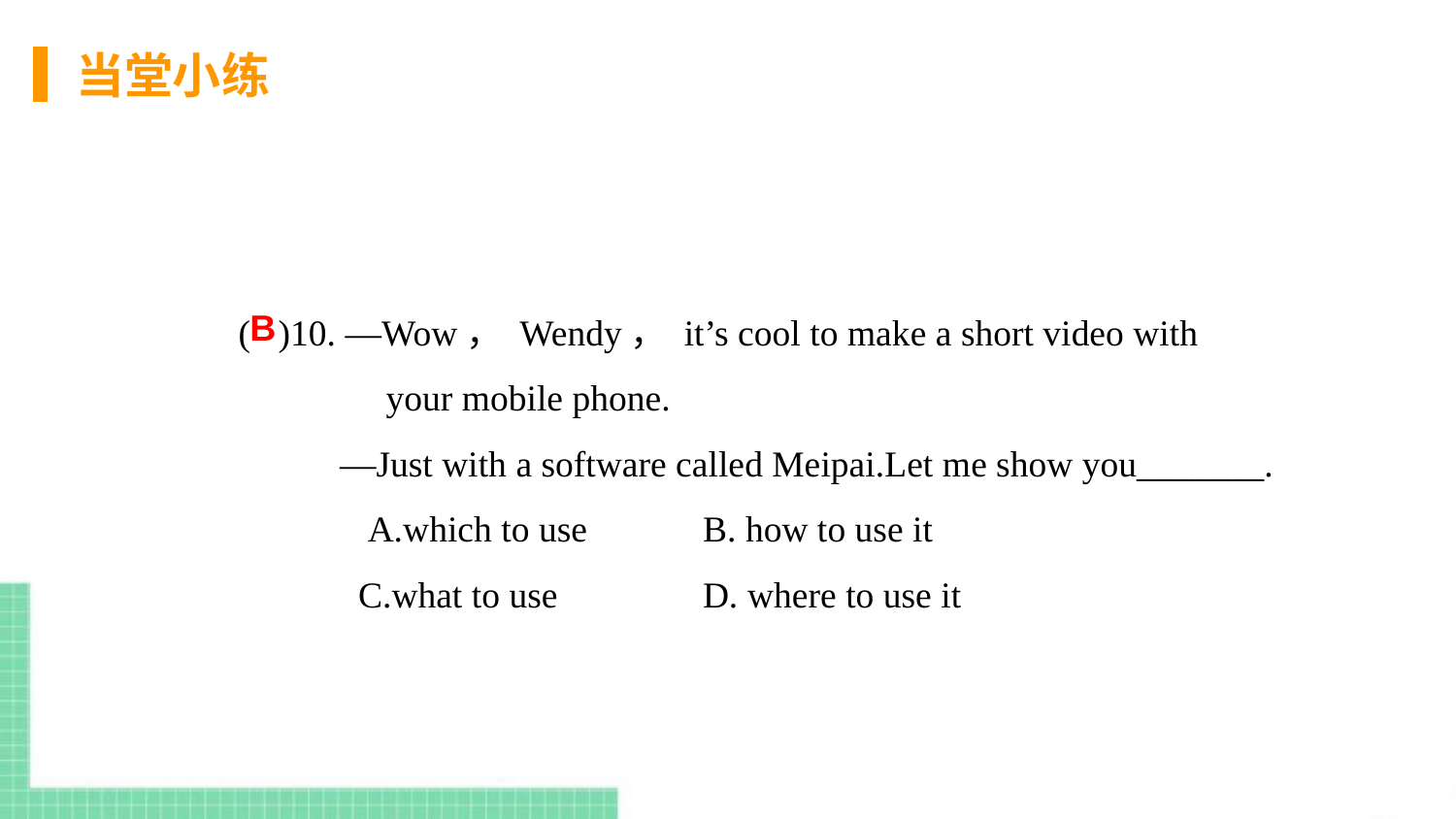

当堂小练

(   )10. —Wow， Wendy， it’s cool to make a short video with
                your mobile phone.
           —Just with a software called Meipai.Let me show you_______.
              A.which to use     	   B. how to use it
             C.what to use     	   D. where to use it
B